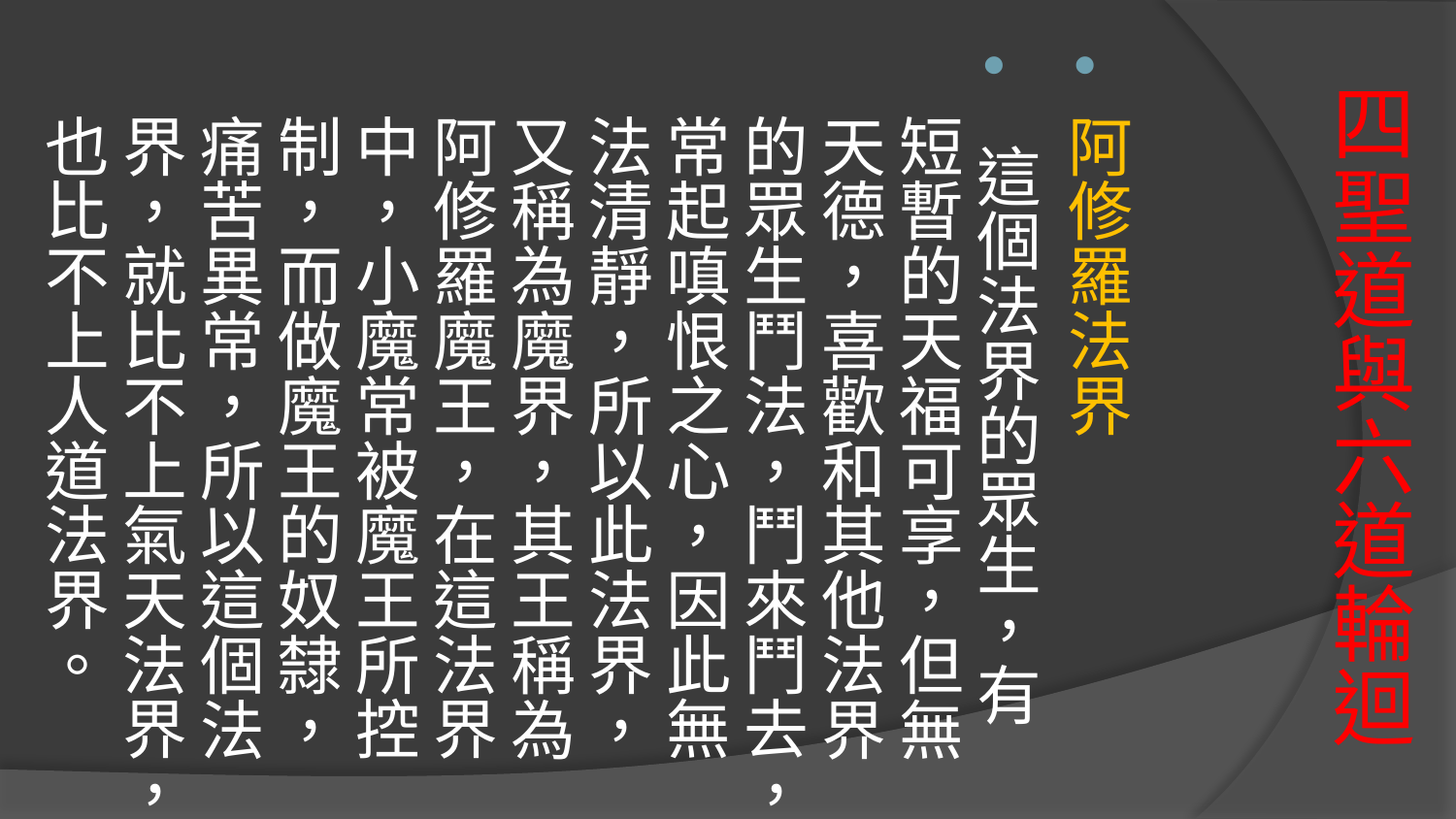

阿修羅法界
 這個法界的眾生，有短暫的天福可享，但無天德，喜歡和其他法界的眾生鬥法，鬥來鬥去，常起嗔恨之心，因此無法清靜，所以此法界，又稱為魔界，其王稱為阿修羅魔王，在這法界中，小魔常被魔王所控制，而做魔王的奴隸，痛苦異常，所以這個法界，就比不上氣天法界，也比不上人道法界。
# 四聖道與六道輪迴